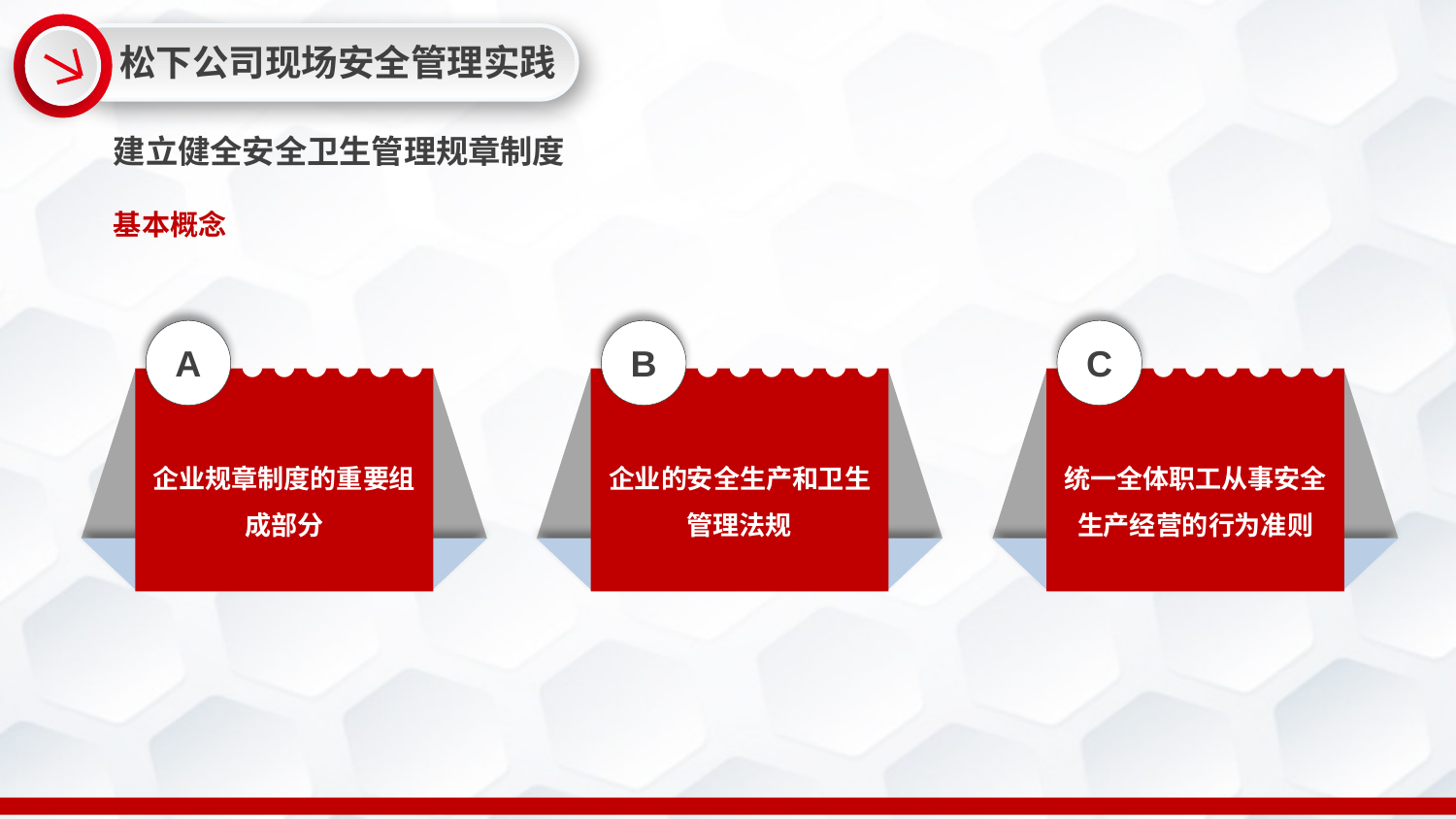

松下公司现场安全管理实践
建立健全安全卫生管理规章制度
基本概念
A
B
C

企业规章制度的重要组成部分

企业的安全生产和卫生管理法规

统一全体职工从事安全生产经营的行为准则